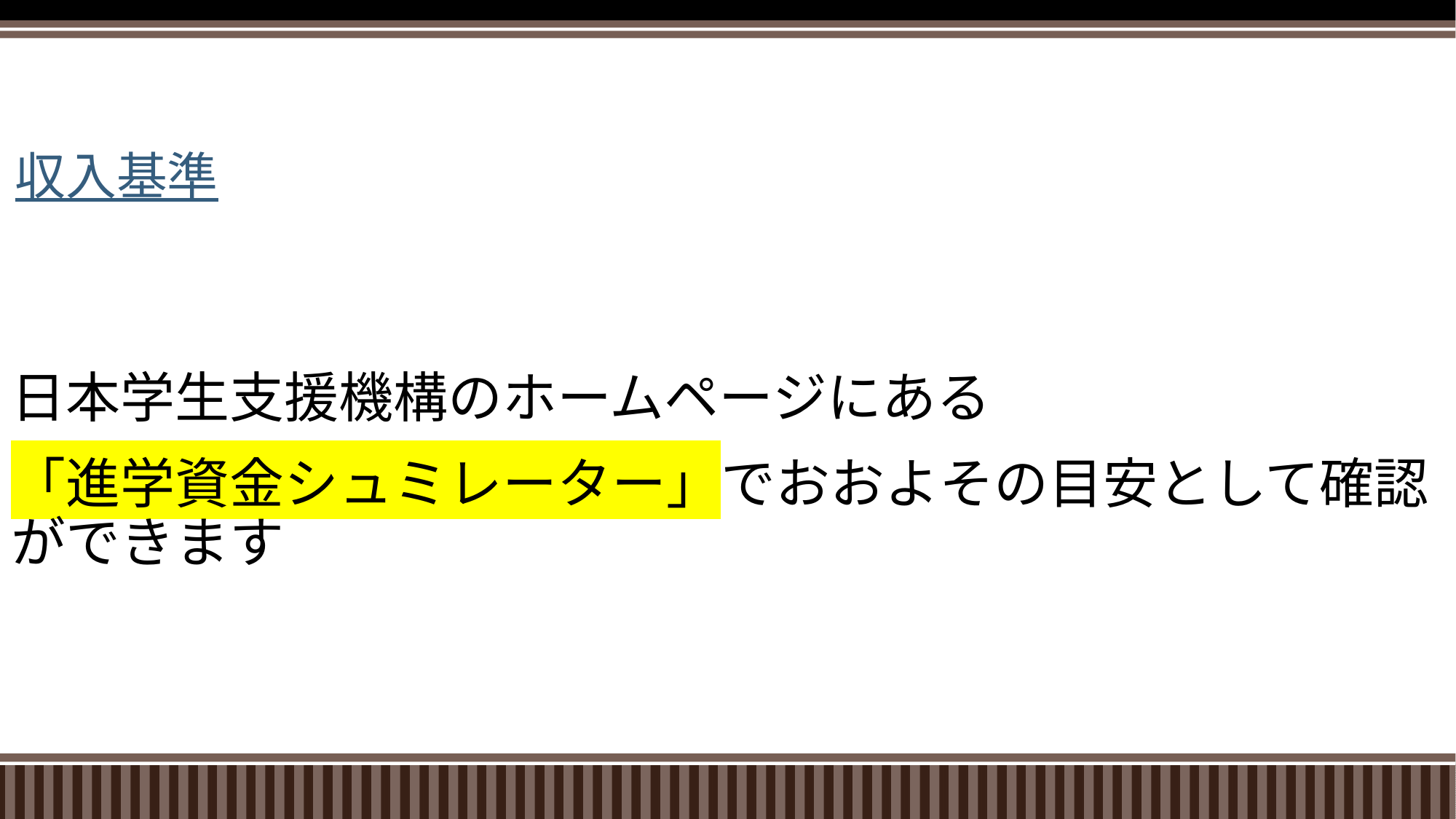

# 収入基準

日本学生支援機構のホームページにある
「進学資金シュミレーター」でおおよその目安として確認ができます